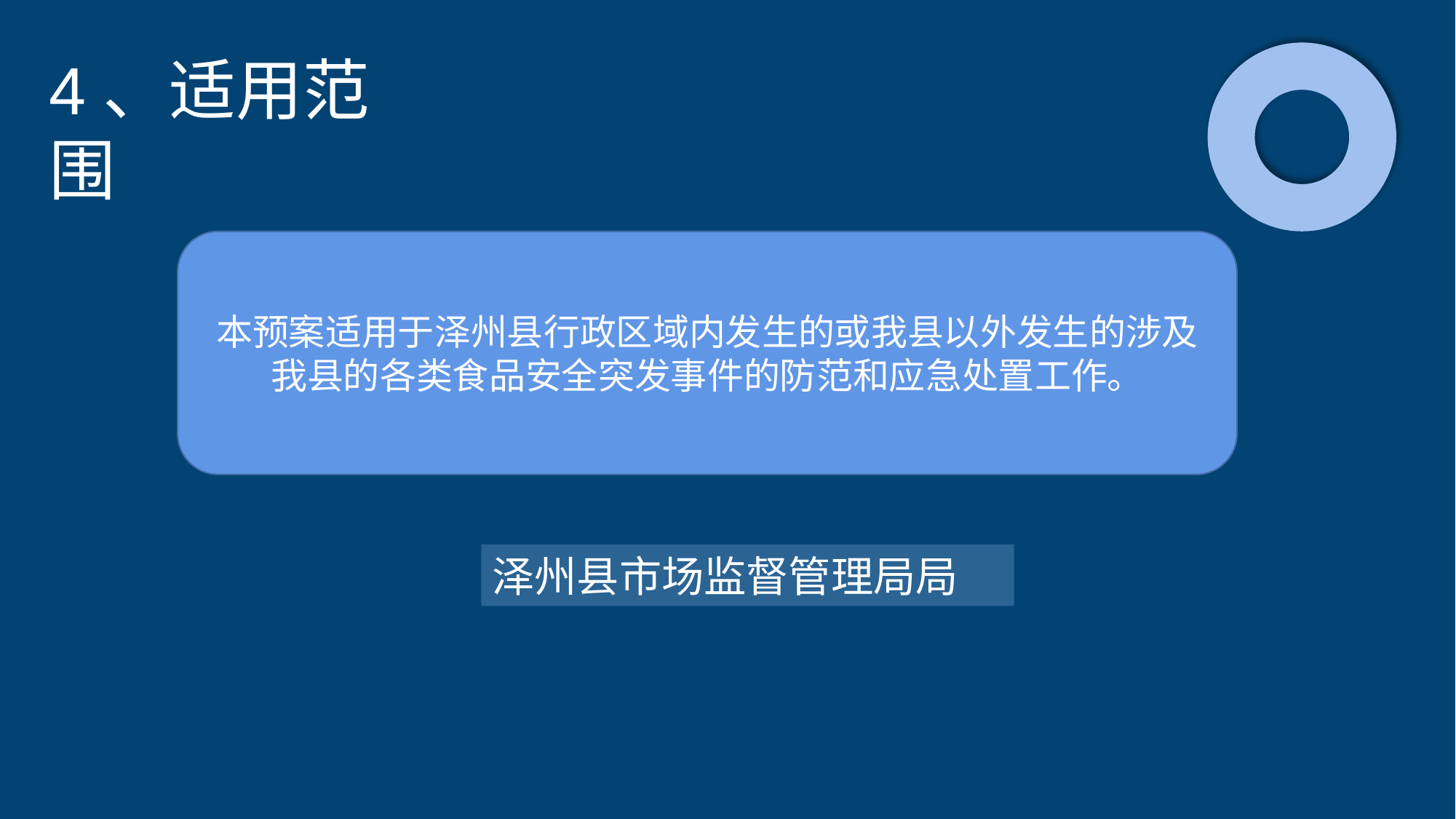

4、适用范围

本预案适用于泽州县行政区域内发生的或我县以外发生的涉及我县的各类食品安全突发事件的防范和应急处置工作。
泽州县市场监督管理局局